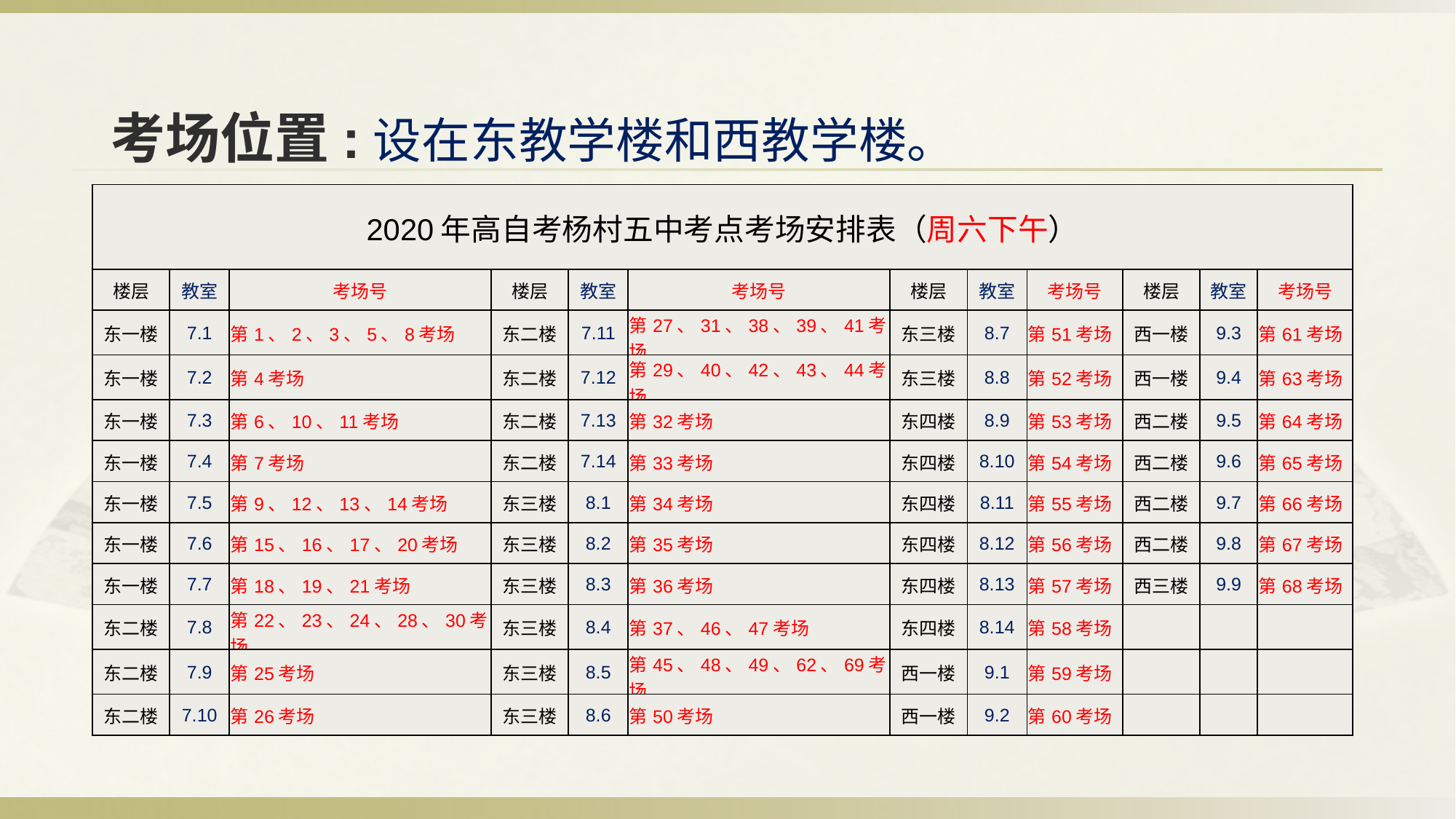

考场位置:设在东教学楼和西教学楼。
| 2020年高自考杨村五中考点考场安排表（周六下午） |  |  |  |  |  |  |  |  |  |  |  |
| --- | --- | --- | --- | --- | --- | --- | --- | --- | --- | --- | --- |
| 楼层 | 教室 | 考场号 | 楼层 | 教室 | 考场号 | 楼层 | 教室 | 考场号 | 楼层 | 教室 | 考场号 |
| 东一楼 | 7.1 | 第1、2、3、5、8考场 | 东二楼 | 7.11 | 第27、31、38、39、41考场 | 东三楼 | 8.7 | 第51考场 | 西一楼 | 9.3 | 第61考场 |
| 东一楼 | 7.2 | 第4考场 | 东二楼 | 7.12 | 第29、40、42、43、44考场 | 东三楼 | 8.8 | 第52考场 | 西一楼 | 9.4 | 第63考场 |
| 东一楼 | 7.3 | 第6、10、11考场 | 东二楼 | 7.13 | 第32考场 | 东四楼 | 8.9 | 第53考场 | 西二楼 | 9.5 | 第64考场 |
| 东一楼 | 7.4 | 第7考场 | 东二楼 | 7.14 | 第33考场 | 东四楼 | 8.10 | 第54考场 | 西二楼 | 9.6 | 第65考场 |
| 东一楼 | 7.5 | 第9、12、13、14考场 | 东三楼 | 8.1 | 第34考场 | 东四楼 | 8.11 | 第55考场 | 西二楼 | 9.7 | 第66考场 |
| 东一楼 | 7.6 | 第15、16、17、20考场 | 东三楼 | 8.2 | 第35考场 | 东四楼 | 8.12 | 第56考场 | 西二楼 | 9.8 | 第67考场 |
| 东一楼 | 7.7 | 第18、19、21考场 | 东三楼 | 8.3 | 第36考场 | 东四楼 | 8.13 | 第57考场 | 西三楼 | 9.9 | 第68考场 |
| 东二楼 | 7.8 | 第22、23、24、28、30考场 | 东三楼 | 8.4 | 第37、46、47考场 | 东四楼 | 8.14 | 第58考场 |  |  |  |
| 东二楼 | 7.9 | 第25考场 | 东三楼 | 8.5 | 第45、48、49、62、69考场 | 西一楼 | 9.1 | 第59考场 |  |  |  |
| 东二楼 | 7.10 | 第26考场 | 东三楼 | 8.6 | 第50考场 | 西一楼 | 9.2 | 第60考场 |  |  |  |